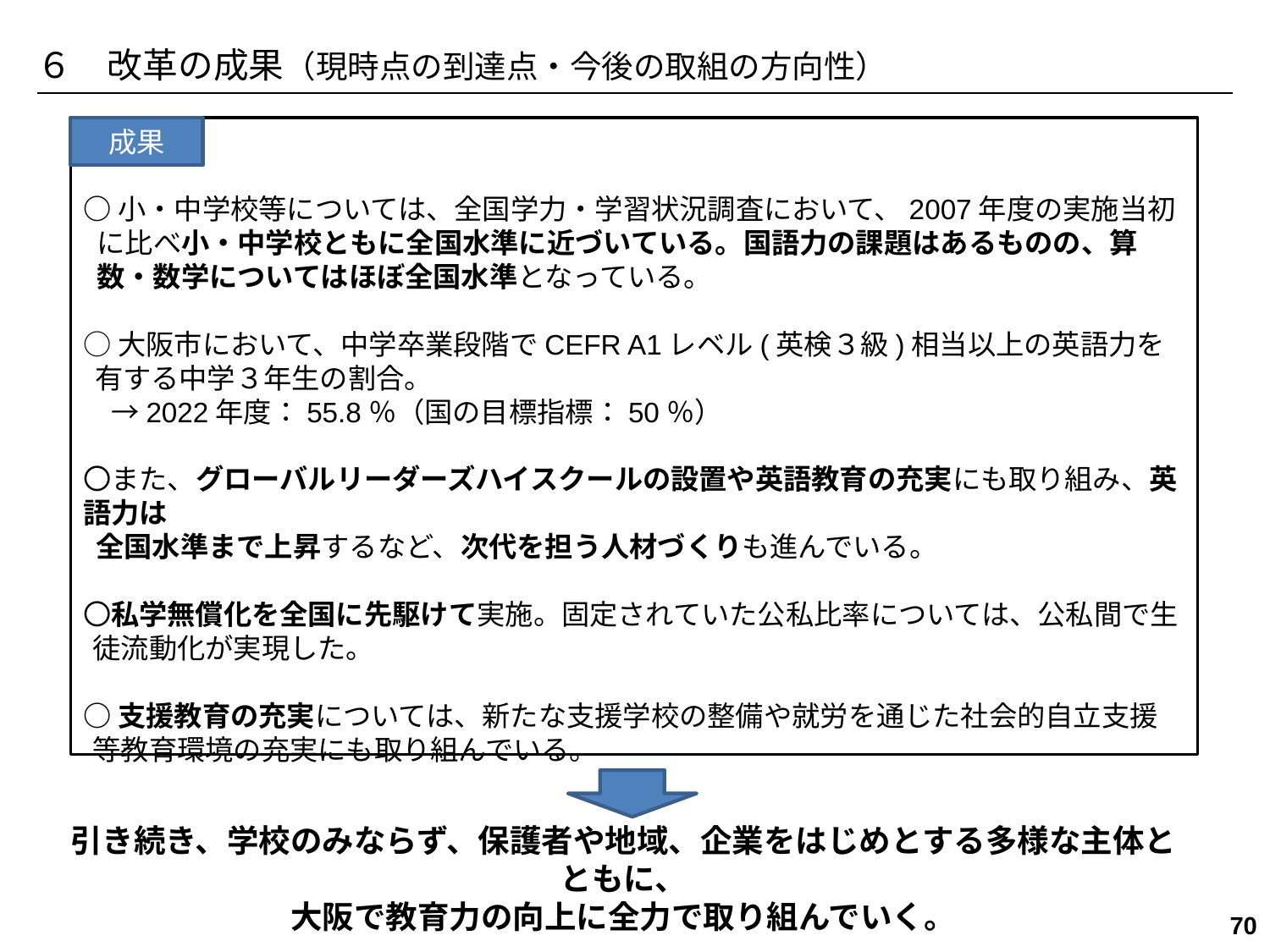

６　改革の成果（現時点の到達点・今後の取組の方向性）

○小・中学校等については、全国学力・学習状況調査において、2007年度の実施当初に比べ小・中学校ともに全国水準に近づいている。国語力の課題はあるものの、算数・数学についてはほぼ全国水準となっている。

○大阪市において、中学卒業段階でCEFR A1レベル(英検３級)相当以上の英語力を有する中学３年生の割合。
　→2022年度：55.8％（国の目標指標：50％）

〇また、グローバルリーダーズハイスクールの設置や英語教育の充実にも取り組み、英語力は
 全国水準まで上昇するなど、次代を担う人材づくりも進んでいる。

〇私学無償化を全国に先駆けて実施。固定されていた公私比率については、公私間で生徒流動化が実現した。

○支援教育の充実については、新たな支援学校の整備や就労を通じた社会的自立支援等教育環境の充実にも取り組んでいる。

成果

引き続き、学校のみならず、保護者や地域、企業をはじめとする多様な主体とともに、
大阪で教育力の向上に全力で取り組んでいく。

70